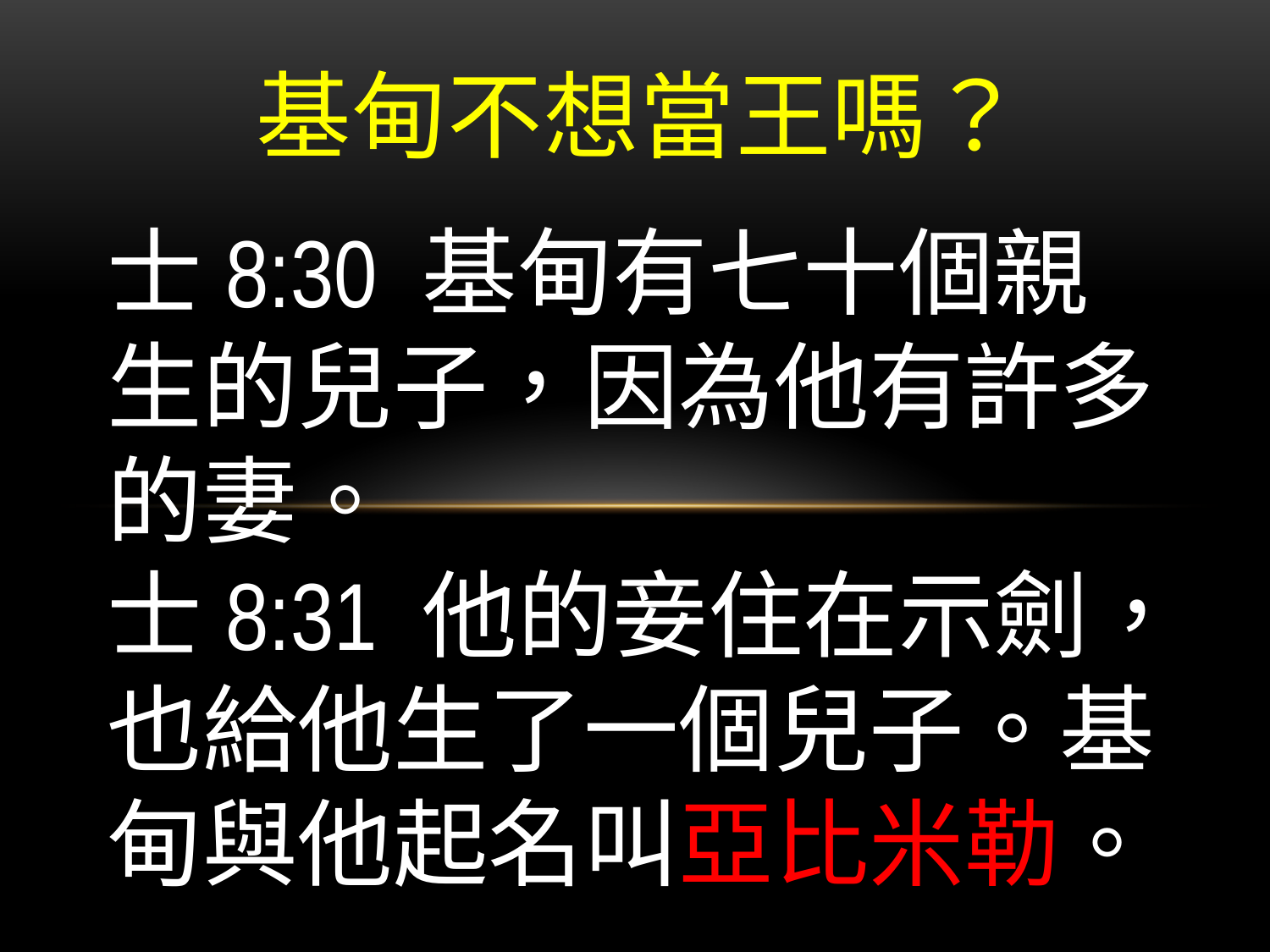

# 基甸不想當王嗎？
士8:30 基甸有七十個親生的兒子，因為他有許多的妻。
士8:31 他的妾住在示劍，也給他生了一個兒子。基甸與他起名叫亞比米勒。